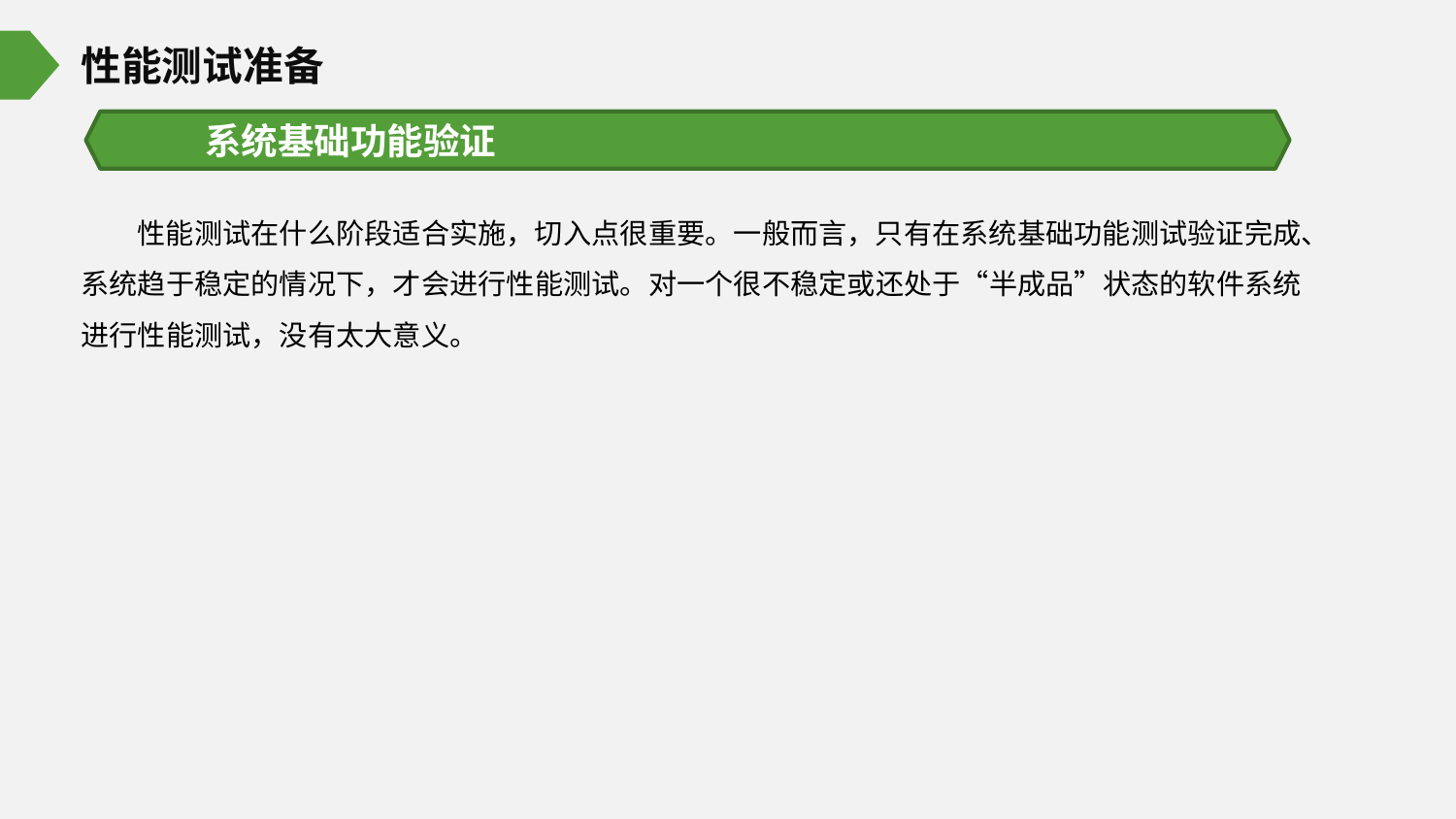

性能测试准备
系统基础功能验证
性能测试在什么阶段适合实施，切入点很重要。一般而言，只有在系统基础功能测试验证完成、系统趋于稳定的情况下，才会进行性能测试。对一个很不稳定或还处于“半成品”状态的软件系统进行性能测试，没有太大意义。